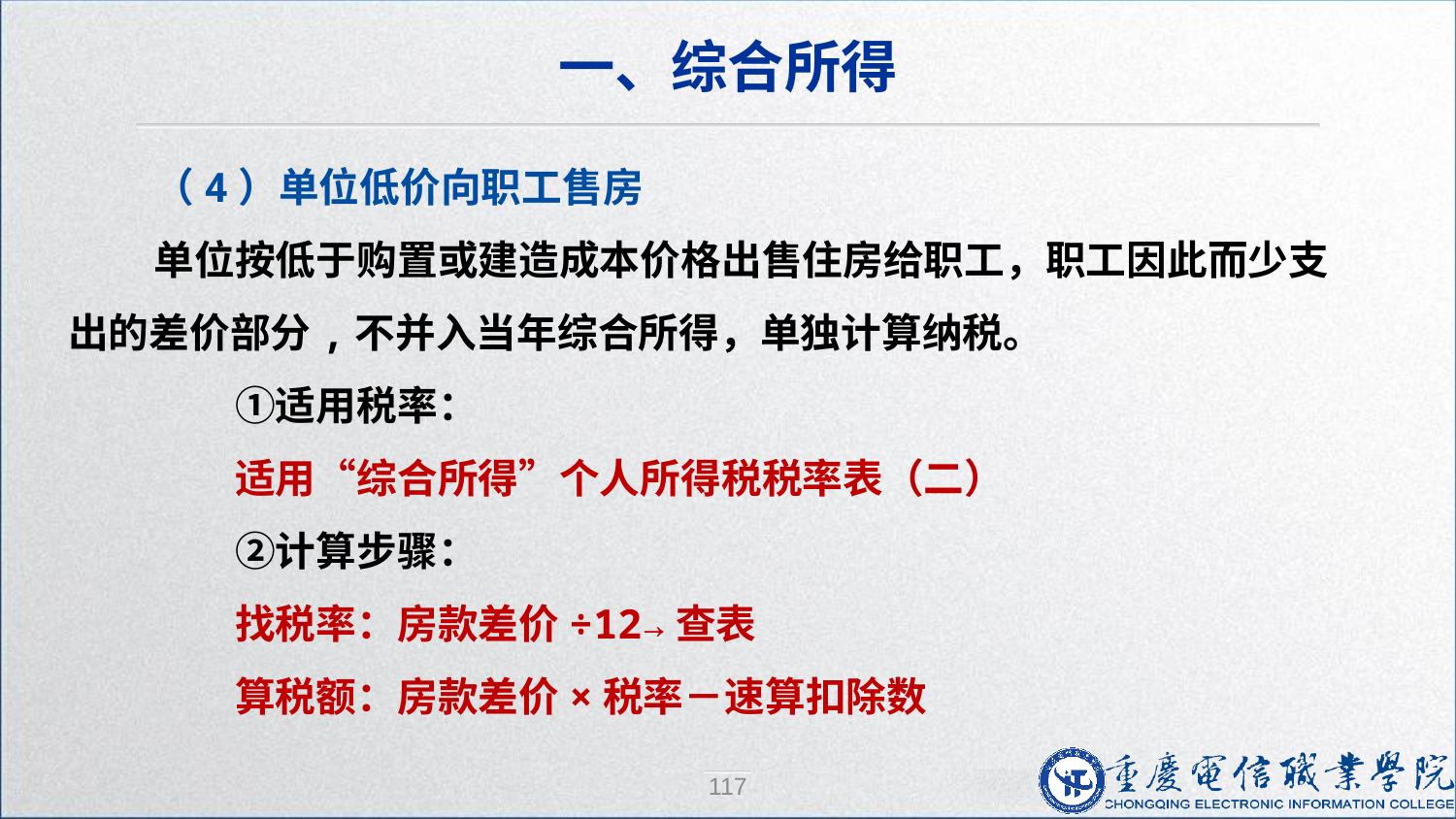

一、综合所得
（4）单位低价向职工售房
单位按低于购置或建造成本价格出售住房给职工，职工因此而少支出的差价部分,不并入当年综合所得，单独计算纳税。
　　①适用税率：
　　适用“综合所得”个人所得税税率表（二）
　　②计算步骤：
　　找税率：房款差价÷12→查表
　　算税额：房款差价×税率－速算扣除数
117